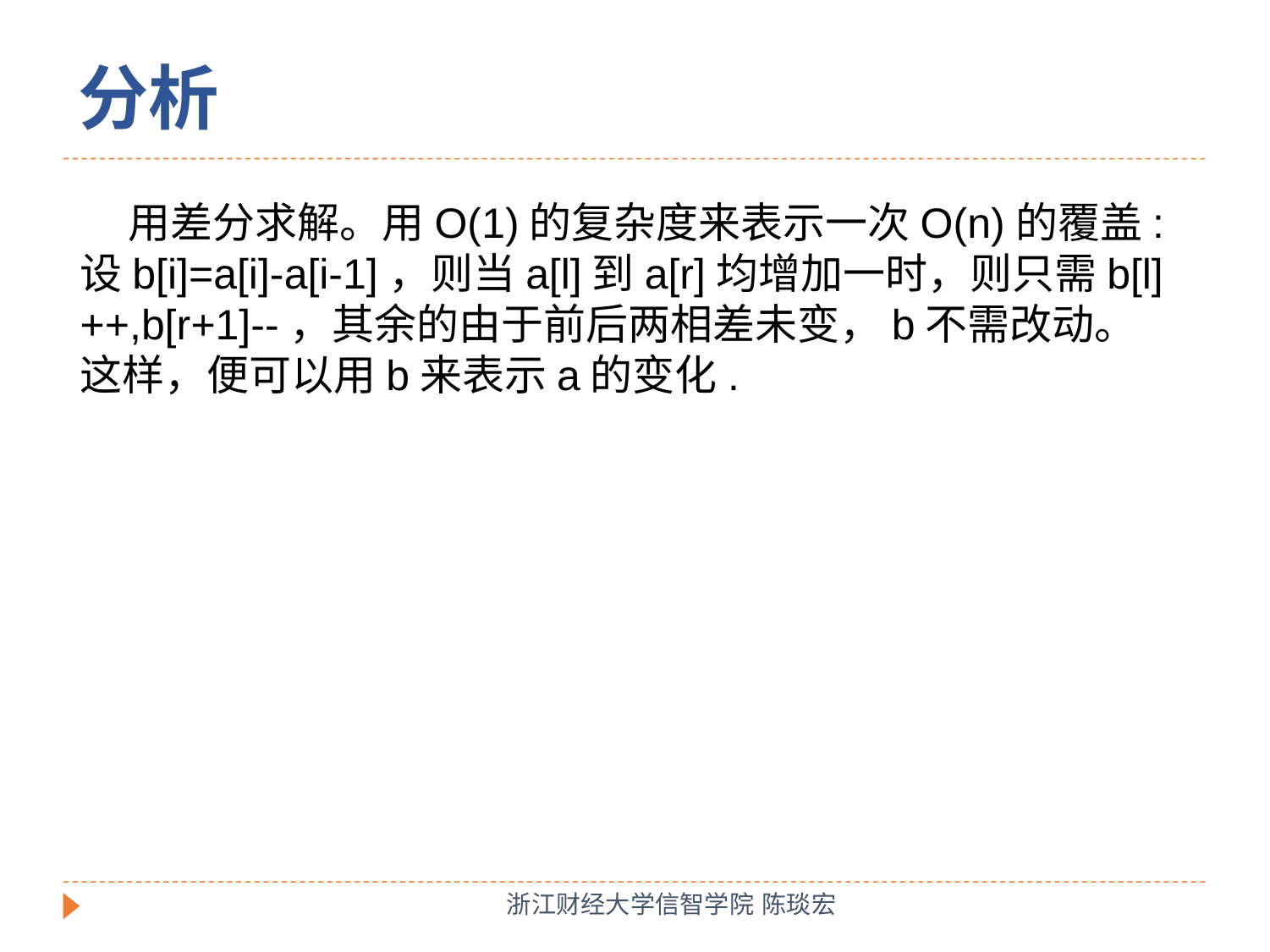

分析
    用差分求解。用O(1)的复杂度来表示一次O(n)的覆盖:设b[i]=a[i]-a[i-1]，则当a[l]到a[r]均增加一时，则只需b[l]++,b[r+1]--，其余的由于前后两相差未变，b不需改动。这样，便可以用b来表示a的变化.
浙江财经大学信智学院 陈琰宏
102